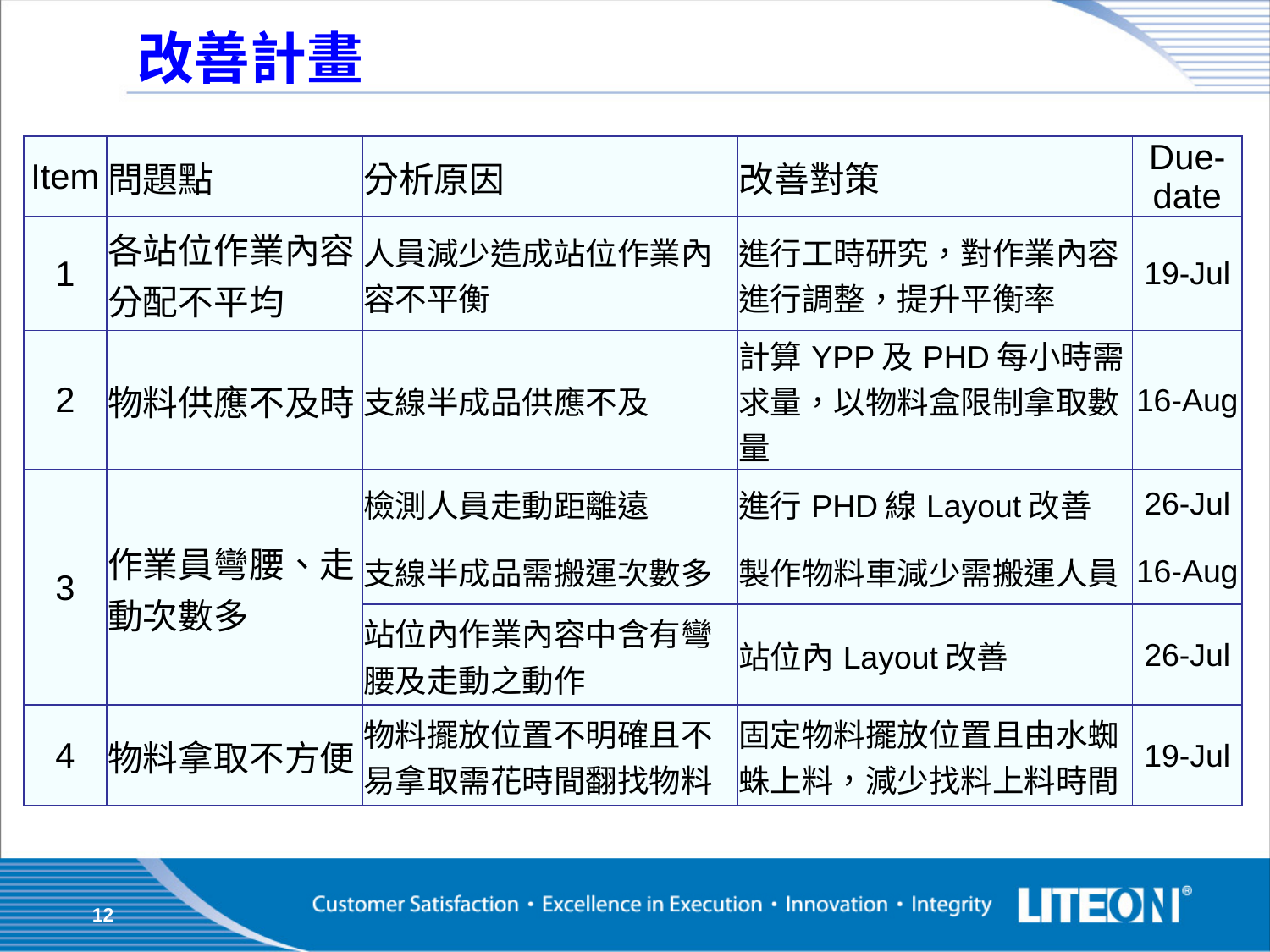

# 改善計畫
| Item | 問題點 | 分析原因 | 改善對策 | Due-date |
| --- | --- | --- | --- | --- |
| 1 | 各站位作業內容分配不平均 | 人員減少造成站位作業內容不平衡 | 進行工時研究，對作業內容進行調整，提升平衡率 | 19-Jul |
| 2 | 物料供應不及時 | 支線半成品供應不及 | 計算YPP及PHD每小時需求量，以物料盒限制拿取數量 | 16-Aug |
| 3 | 作業員彎腰、走動次數多 | 檢測人員走動距離遠 | 進行PHD線Layout改善 | 26-Jul |
|  |  | 支線半成品需搬運次數多 | 製作物料車減少需搬運人員 | 16-Aug |
|  |  | 站位內作業內容中含有彎腰及走動之動作 | 站位內Layout改善 | 26-Jul |
| 4 | 物料拿取不方便 | 物料擺放位置不明確且不易拿取需花時間翻找物料 | 固定物料擺放位置且由水蜘蛛上料，減少找料上料時間 | 19-Jul |
12